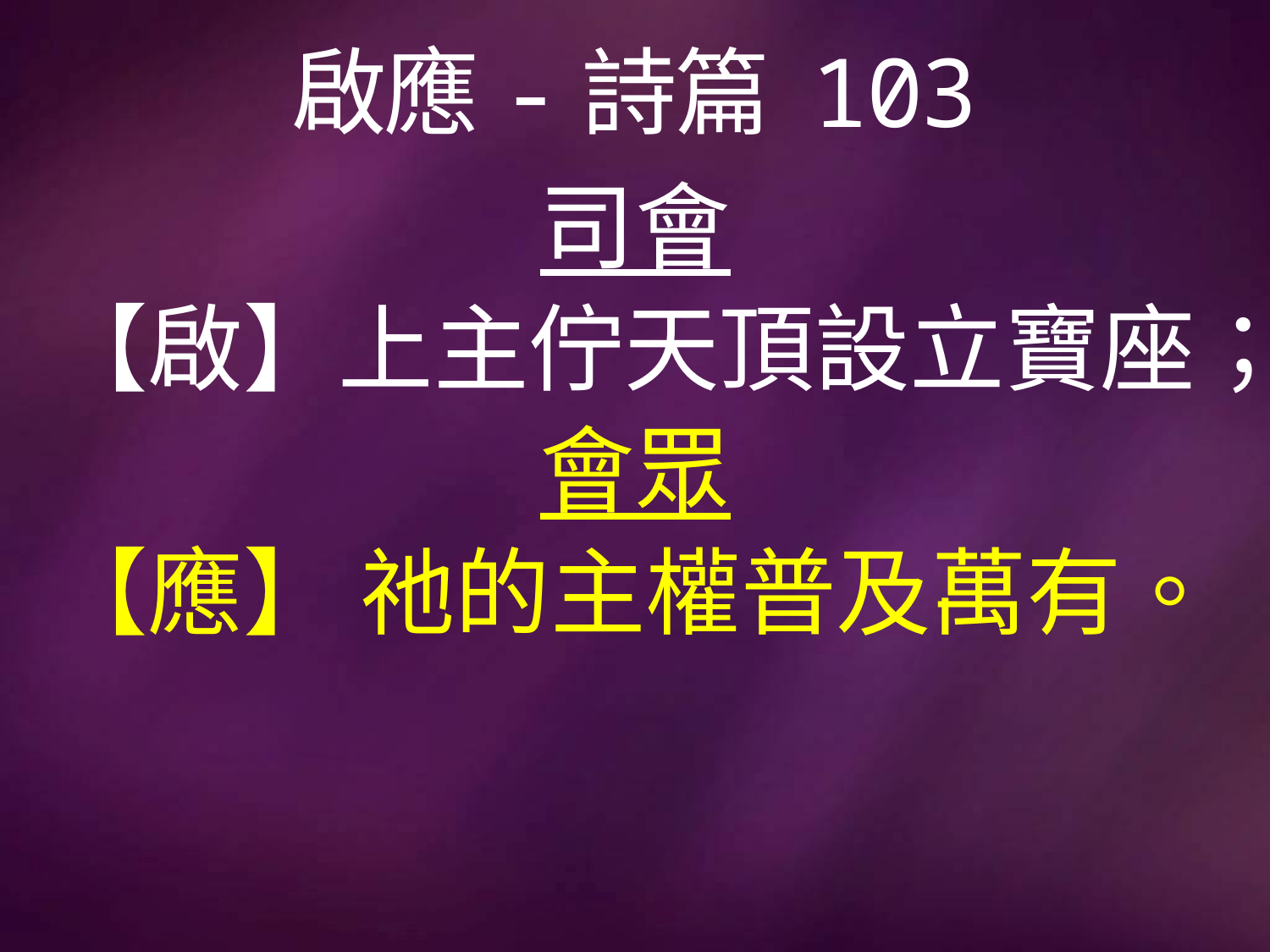

# 啟應-詩篇 103
司會
【啟】上主佇天頂設立寶座；
會眾
【應】 祂的主權普及萬有。